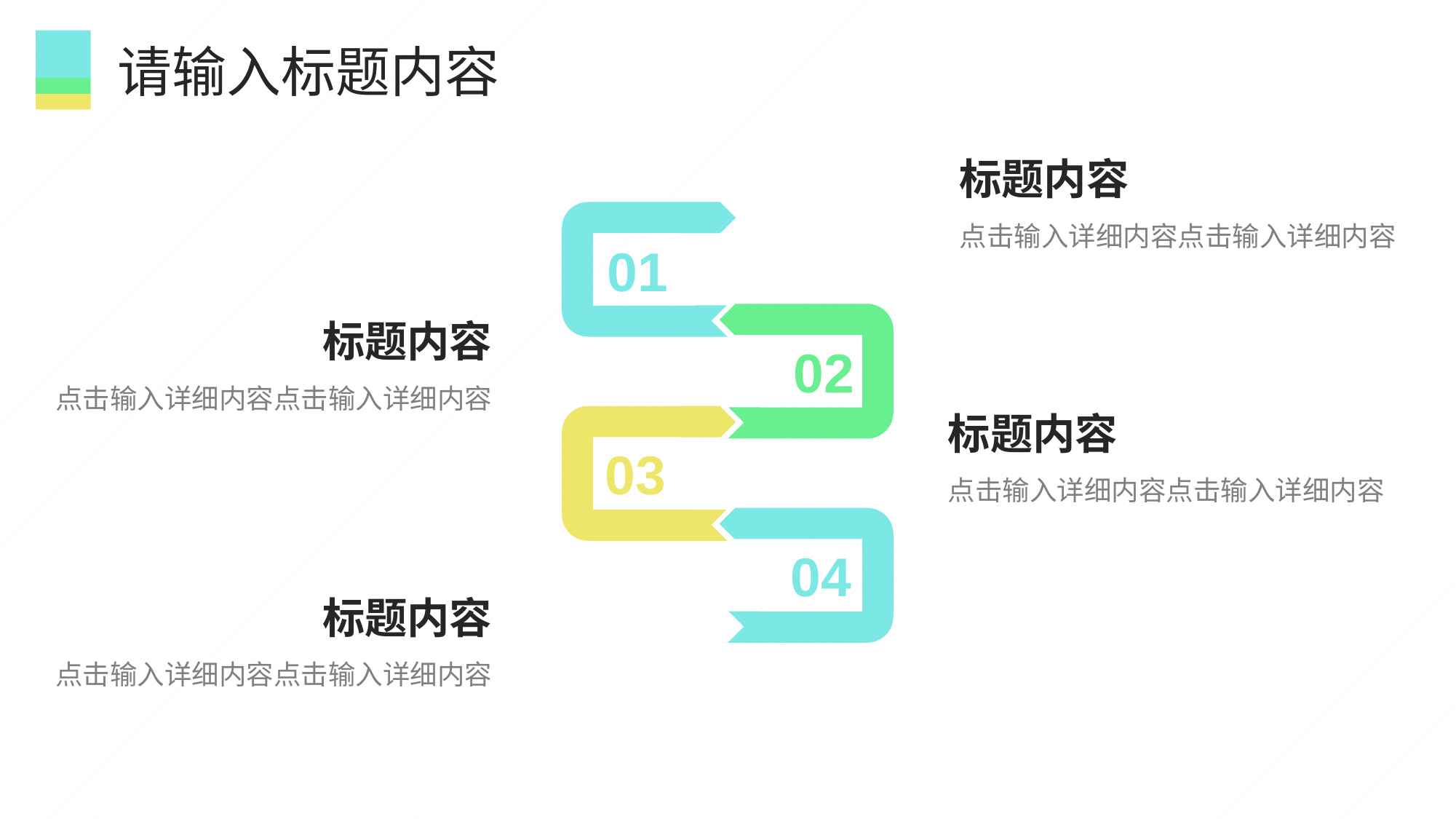

请输入标题内容
标题内容
点击输入详细内容点击输入详细内容

01

02

03

04
标题内容
点击输入详细内容点击输入详细内容
标题内容
点击输入详细内容点击输入详细内容
标题内容
点击输入详细内容点击输入详细内容